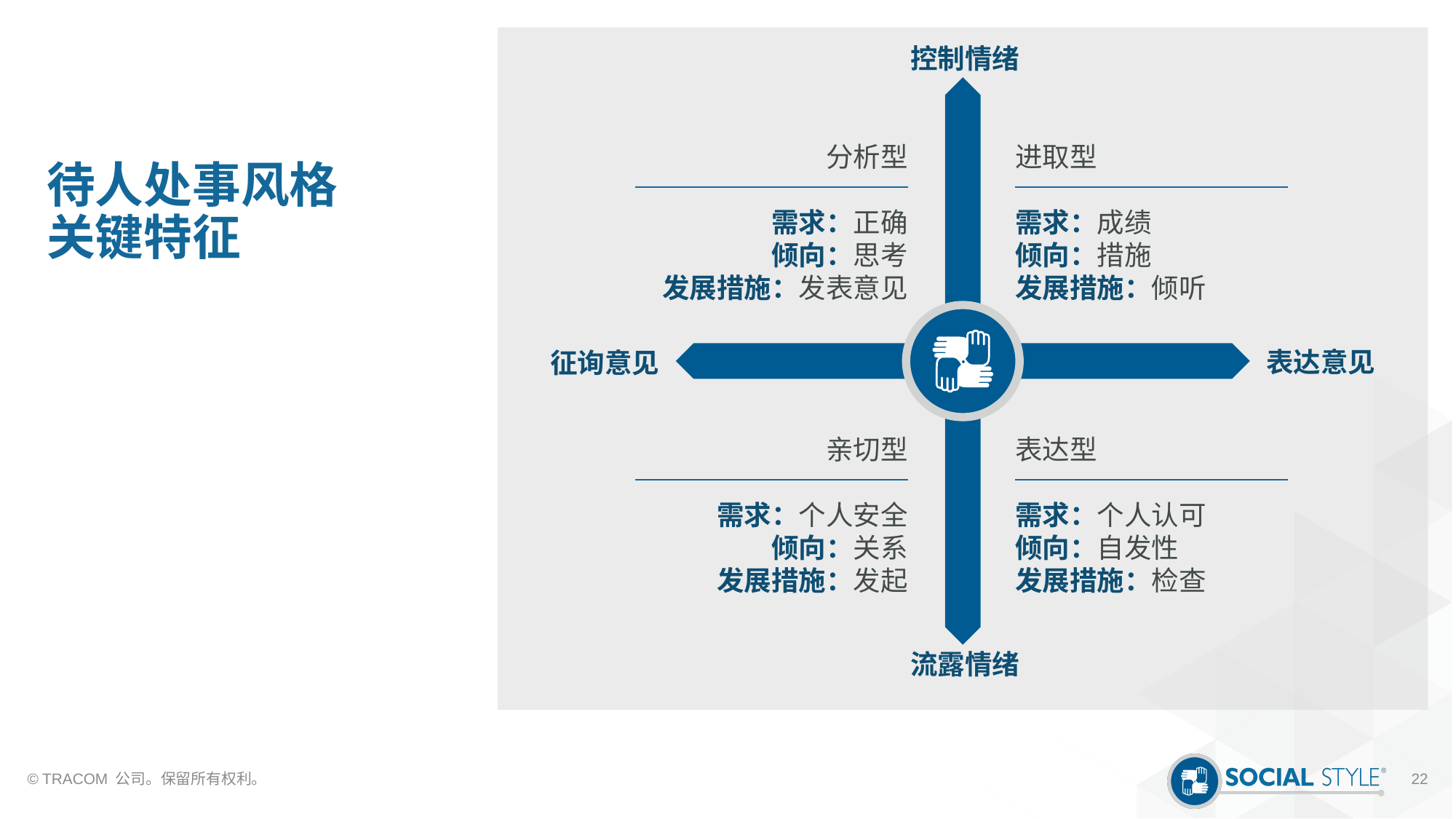

# 待人处事风格 关键特征

控制情绪

分析型
需求：正确
倾向：思考
发展措施：发表意见

进取型

需求：成绩
倾向：措施
发展措施：倾听
表达意见
征询意见
亲切型

需求：个人安全
倾向：关系
发展措施：发起

表达型

需求：个人认可
倾向：自发性
发展措施：检查
流露情绪
© TRACOM 公司。保留所有权利。
22